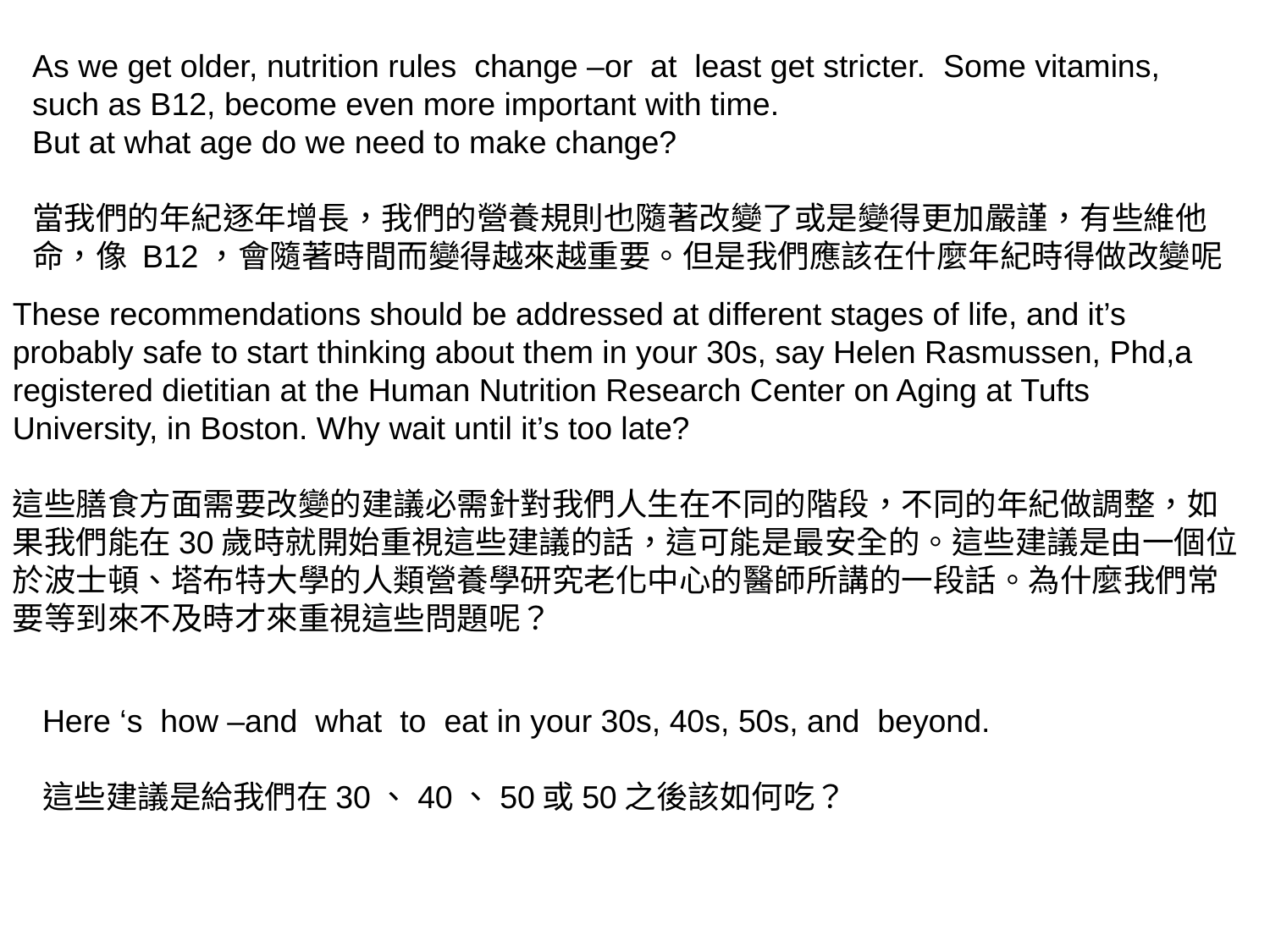

As we get older, nutrition rules  change –or  at  least get stricter.  Some vitamins, such as B12, become even more important with time.
But at what age do we need to make change?

當我們的年紀逐年增長，我們的營養規則也隨著改變了或是變得更加嚴謹，有些維他命，像 B12，會隨著時間而變得越來越重要。但是我們應該在什麼年紀時得做改變呢
These recommendations should be addressed at different stages of life, and it’s probably safe to start thinking about them in your 30s, say Helen Rasmussen, Phd,a registered dietitian at the Human Nutrition Research Center on Aging at Tufts University, in Boston. Why wait until it’s too late?

這些膳食方面需要改變的建議必需針對我們人生在不同的階段，不同的年紀做調整，如果我們能在30歲時就開始重視這些建議的話，這可能是最安全的。這些建議是由一個位於波士頓、塔布特大學的人類營養學研究老化中心的醫師所講的一段話。為什麼我們常要等到來不及時才來重視這些問題呢？
Here ‘s  how –and  what  to  eat in your 30s, 40s, 50s, and  beyond.

這些建議是給我們在30、40、50或50之後該如何吃？